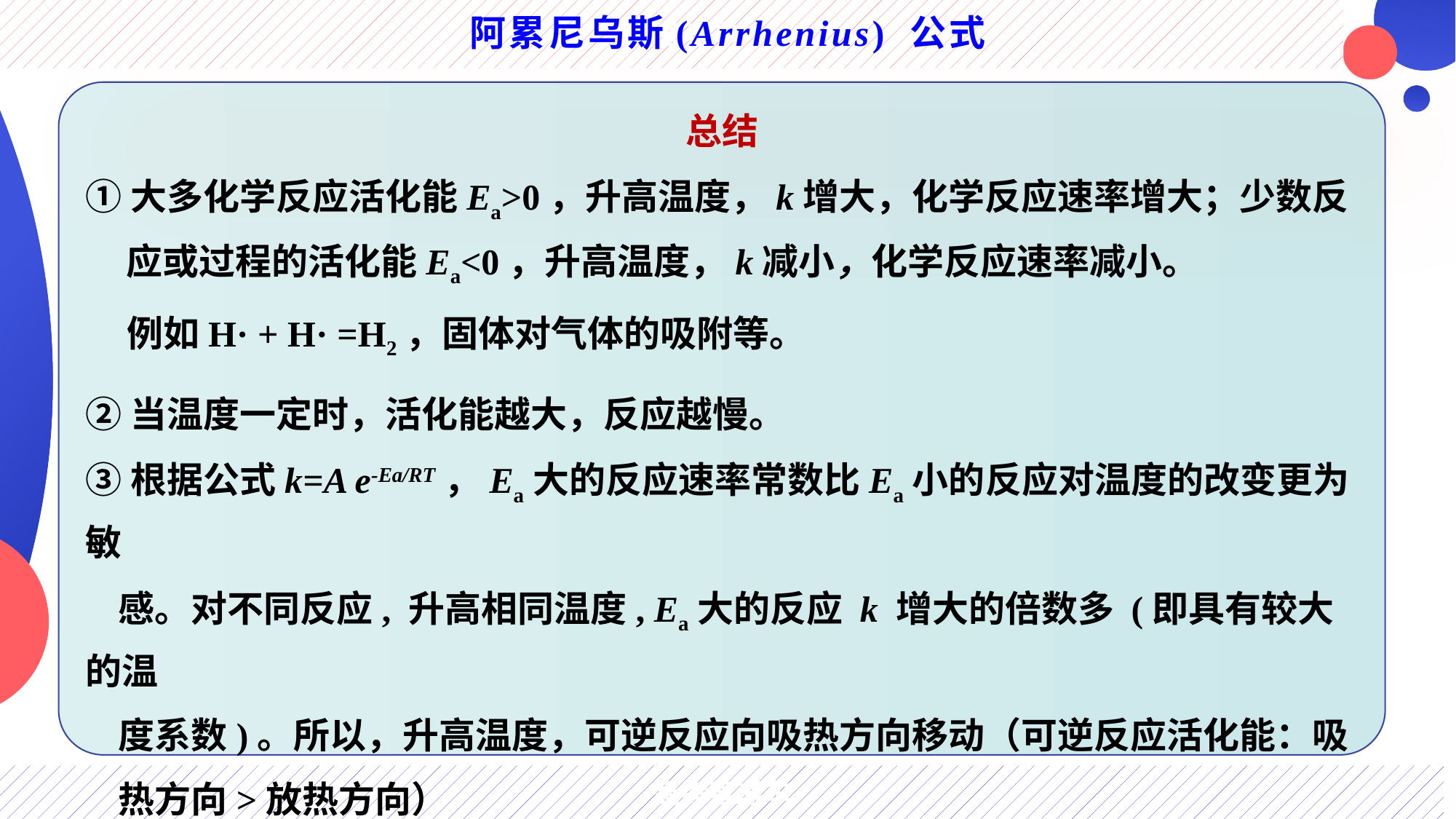

高考直通车
# 阿累尼乌斯(Arrhenius) 公式

总结
①大多化学反应活化能Ea>0，升高温度，k增大，化学反应速率增大；少数反应或过程的活化能Ea<0，升高温度，k减小，化学反应速率减小。
    例如H· + H· =H2，固体对气体的吸附等。
②当温度一定时，活化能越大，反应越慢。
③根据公式k=A e-Ea/RT，Ea大的反应速率常数比Ea小的反应对温度的改变更为敏
   感。对不同反应, 升高相同温度, Ea大的反应 k 增大的倍数多 (即具有较大的温
   度系数)。所以，升高温度，可逆反应向吸热方向移动（可逆反应活化能：吸
   热方向>放热方向）

高考直通车